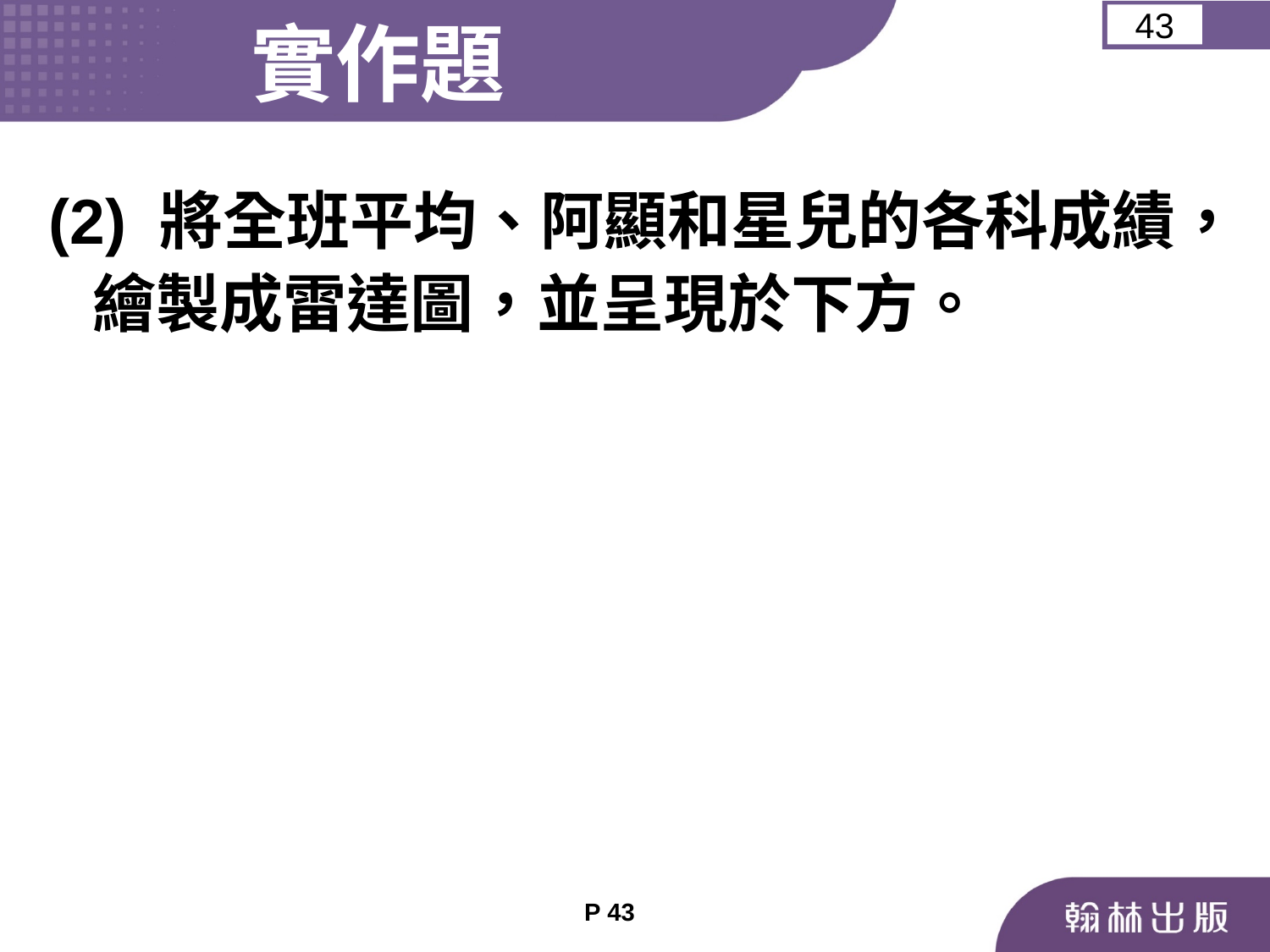

實作題

43
(2) 將全班平均、阿顯和星兒的各科成績，
  繪製成雷達圖，並呈現於下方。

P 43